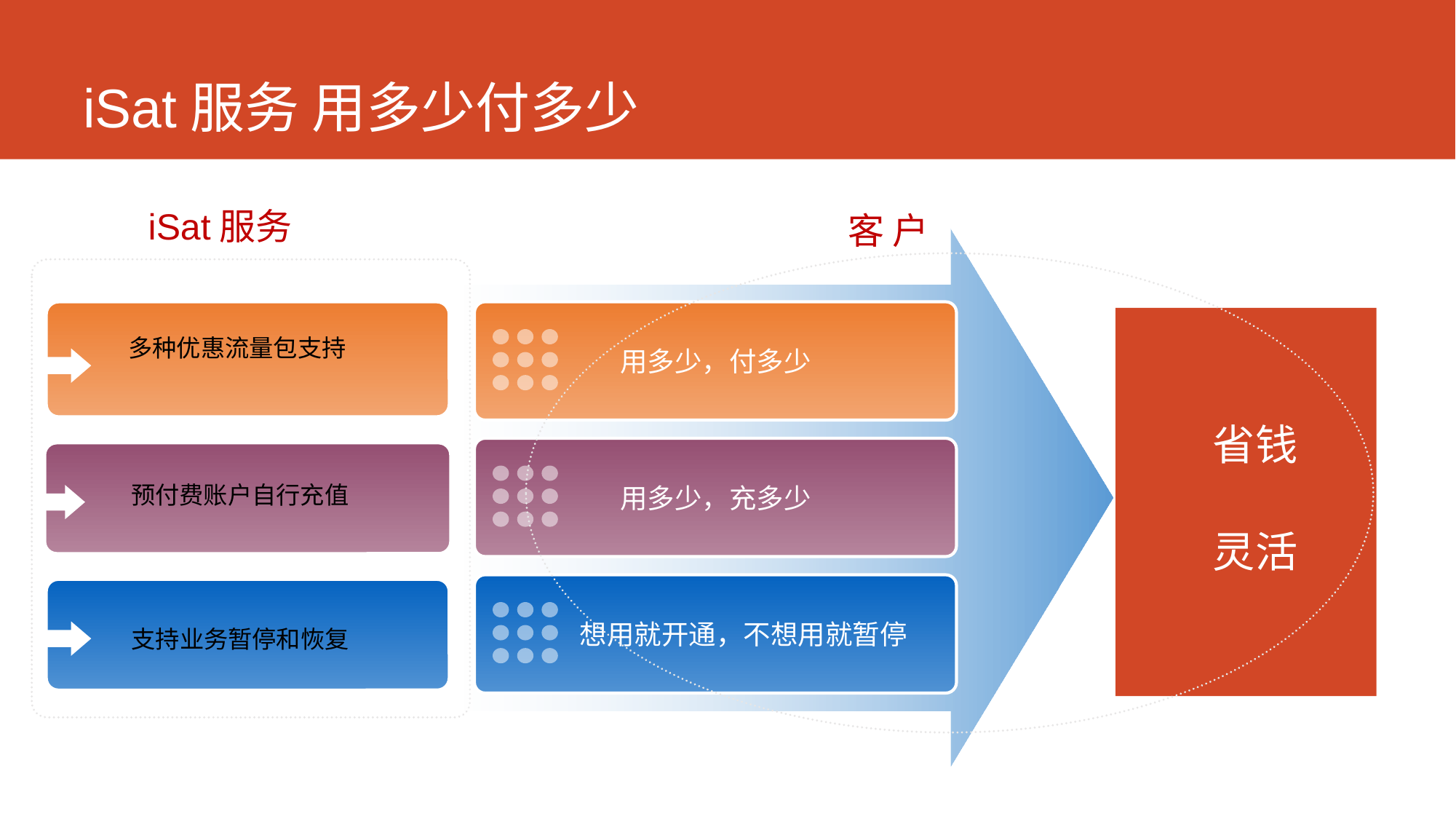

# iSat服务 用多少付多少
iSat服务
客 户

用多少，付多少

多种优惠流量包支持

省钱
灵活
用多少，充多少

预付费账户自行充值

        想用就开通，不想用就暂停

支持业务暂停和恢复